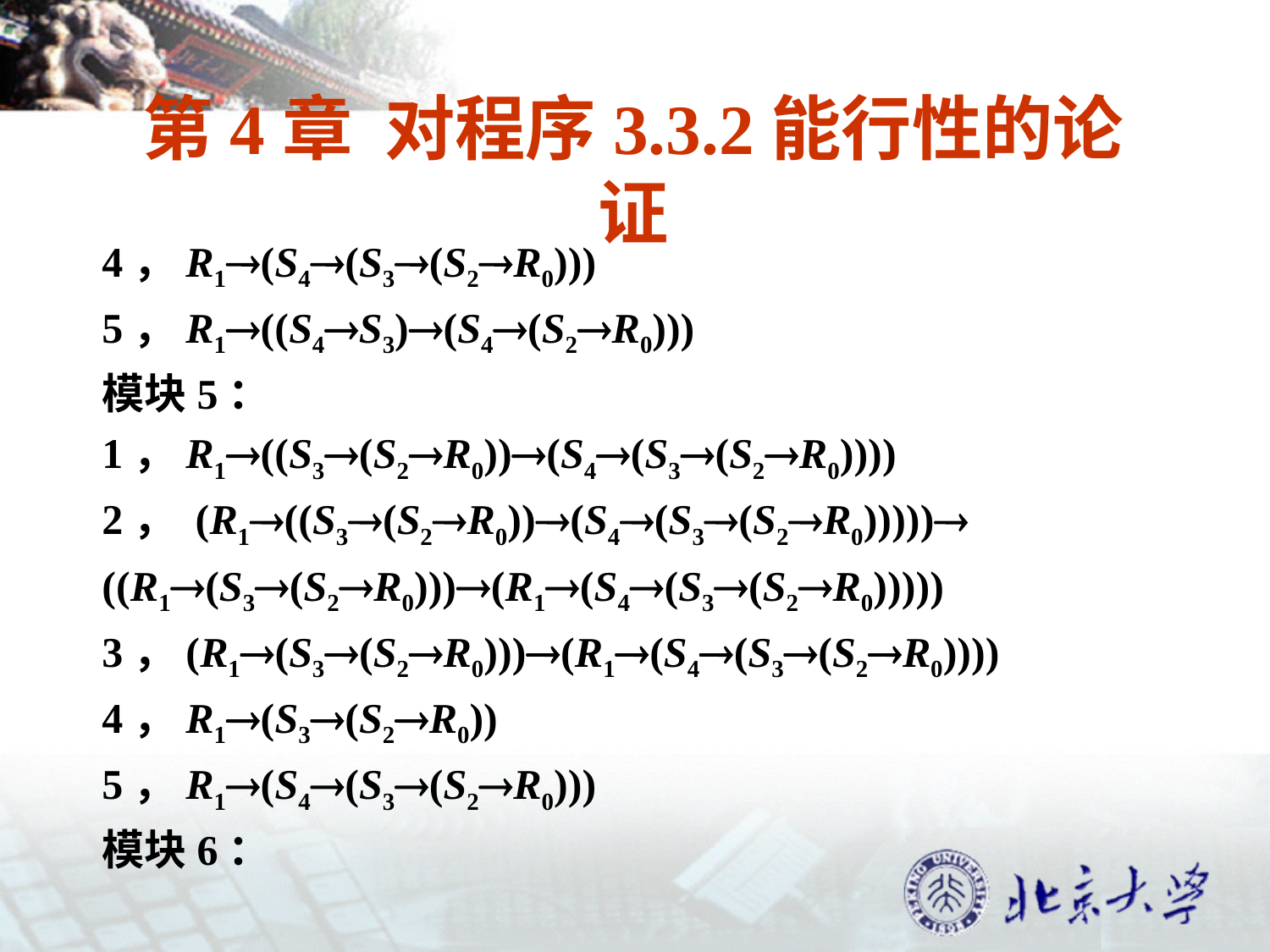

# 第4章  对程序3.3.2能行性的论证
4，R1→(S4→(S3→(S2→R0)))
5，R1→((S4→S3)→(S4→(S2→R0)))
模块5：
1，R1→((S3→(S2→R0))→(S4→(S3→(S2→R0))))
2， (R1→((S3→(S2→R0))→(S4→(S3→(S2→R0)))))→
((R1→(S3→(S2→R0)))→(R1→(S4→(S3→(S2→R0)))))
3，(R1→(S3→(S2→R0)))→(R1→(S4→(S3→(S2→R0))))
4，R1→(S3→(S2→R0))
5，R1→(S4→(S3→(S2→R0)))
模块6：